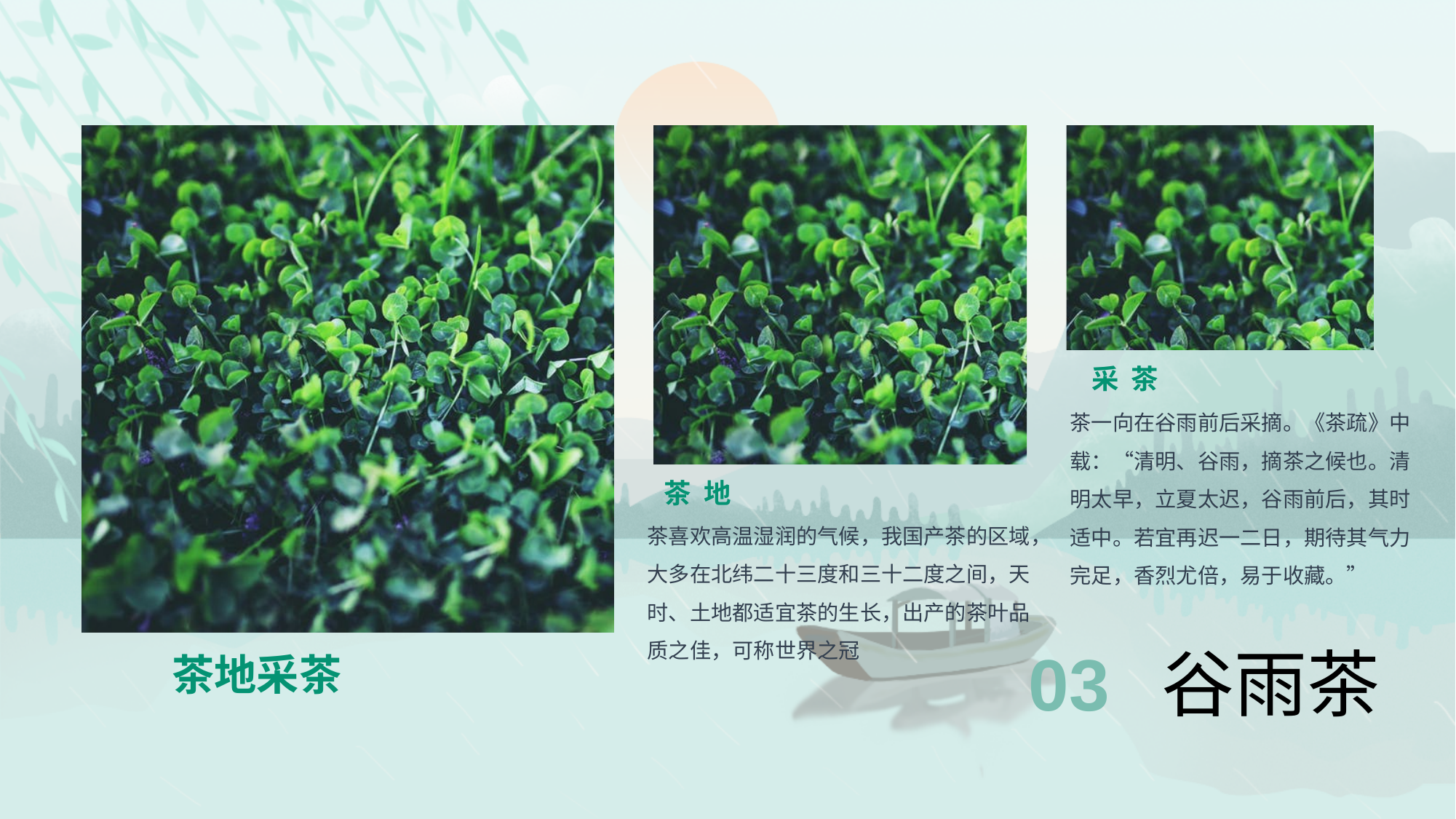

采  茶
茶一向在谷雨前后采摘。《茶疏》中载：“清明、谷雨，摘茶之候也。清明太早，立夏太迟，谷雨前后，其时适中。若宜再迟一二日，期待其气力完足，香烈尤倍，易于收藏。”
茶  地
茶喜欢高温湿润的气候，我国产茶的区域，大多在北纬二十三度和三十二度之间，天时、土地都适宜茶的生长，出产的茶叶品质之佳，可称世界之冠
茶地采茶
03
谷雨茶